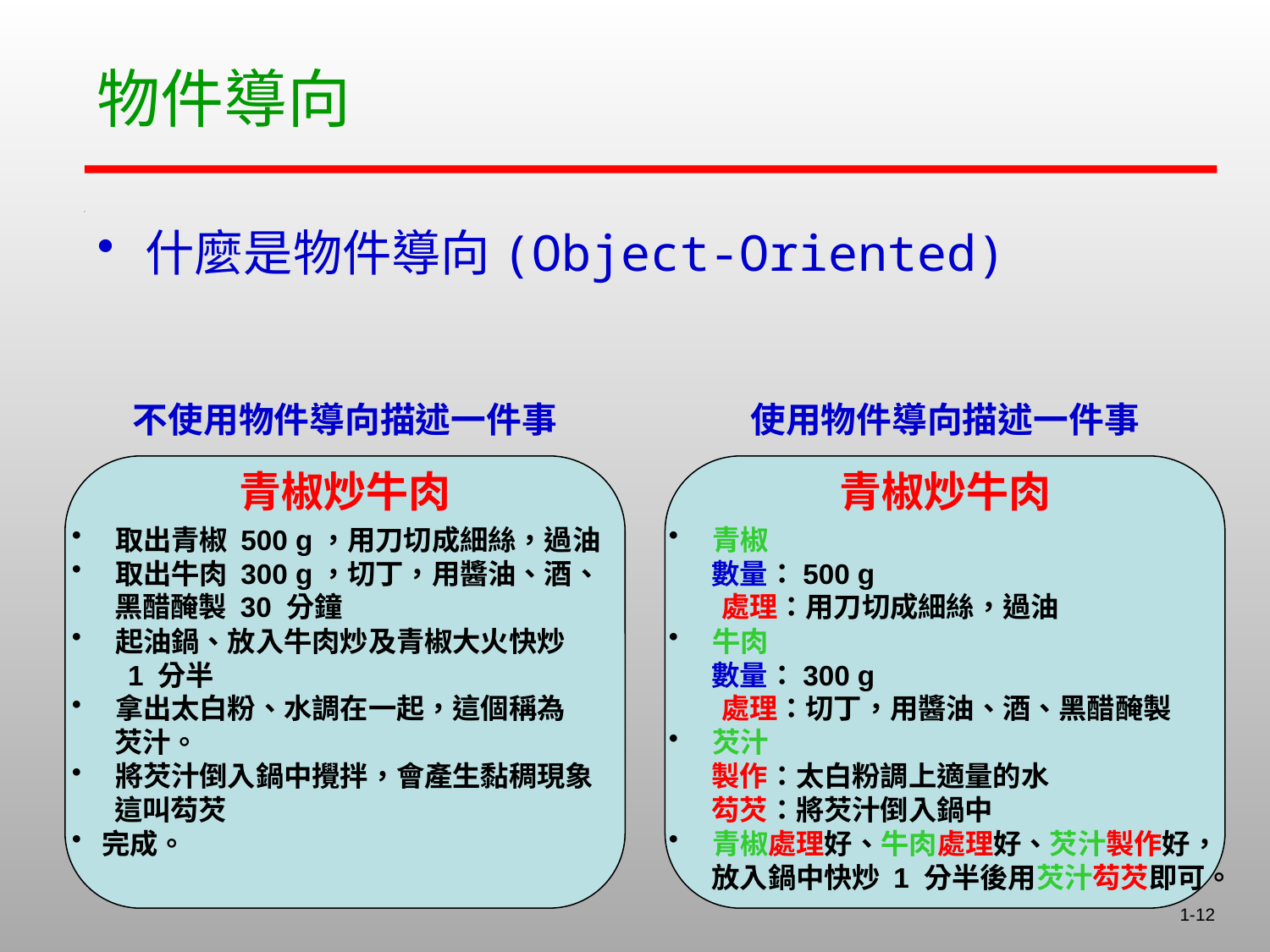

# 物件導向
什麼是物件導向(Object-Oriented)
不使用物件導向描述一件事
使用物件導向描述一件事

青椒炒牛肉
青椒炒牛肉
 取出青椒 500 g，用刀切成細絲，過油
 取出牛肉 300 g，切丁，用醬油、酒、
  黑醋醃製 30 分鐘
 起油鍋、放入牛肉炒及青椒大火快炒
   1 分半
 拿出太白粉、水調在一起，這個稱為
  芡汁。
 將芡汁倒入鍋中攪拌，會產生黏稠現象
  這叫芶芡
完成。
 青椒
  數量：500 g
  處理：用刀切成細絲，過油
 牛肉
  數量：300 g
  處理：切丁，用醬油、酒、黑醋醃製
 芡汁
  製作：太白粉調上適量的水
  芶芡：將芡汁倒入鍋中
 青椒處理好、牛肉處理好、芡汁製作好，
  放入鍋中快炒 1 分半後用芡汁芶芡即可。
1-12